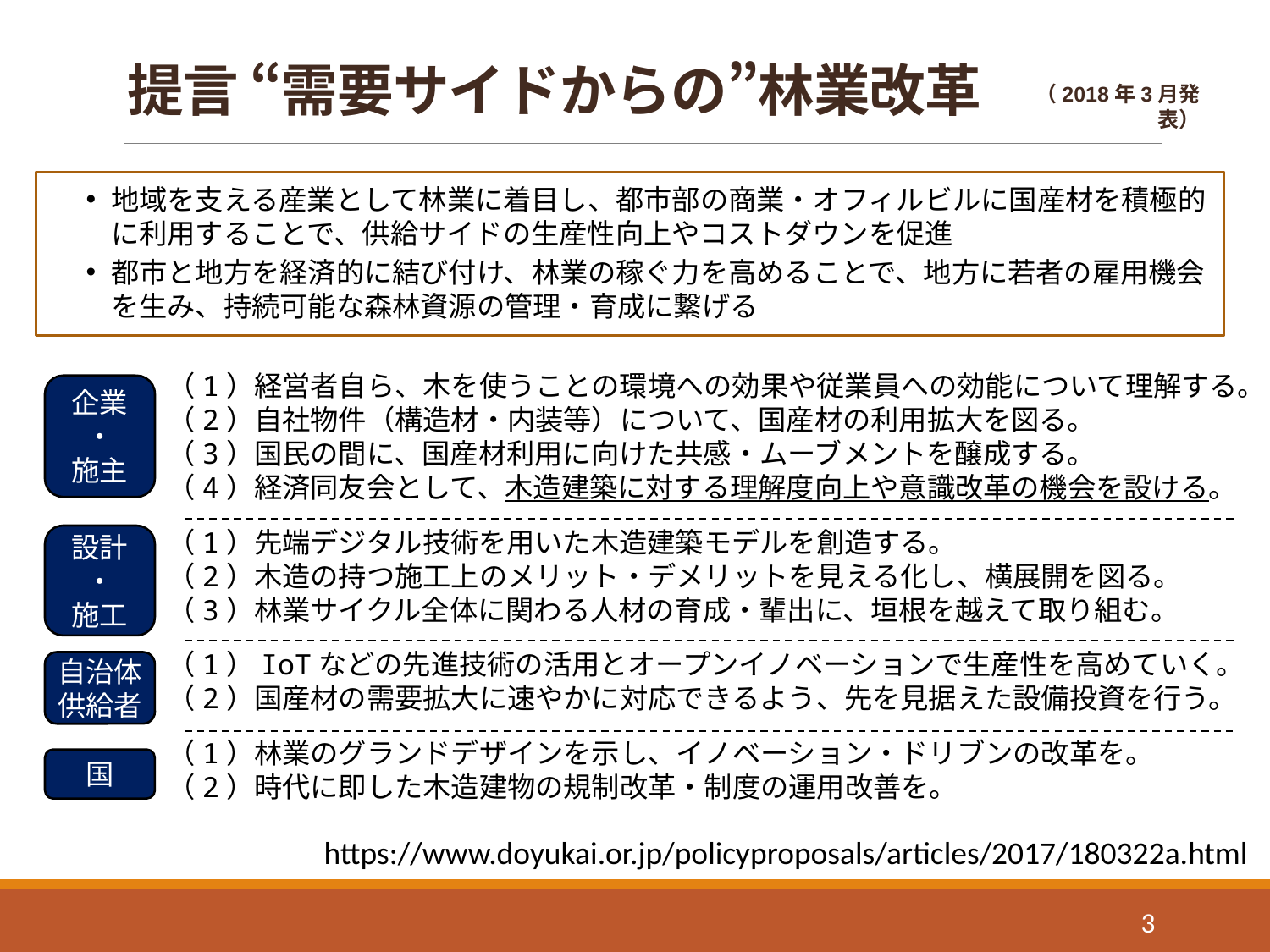

# 提言 “需要サイドからの”林業改革
（2018年3月発表）

地域を支える産業として林業に着目し、都市部の商業・オフィルビルに国産材を積極的に利用することで、供給サイドの生産性向上やコストダウンを促進
都市と地方を経済的に結び付け、林業の稼ぐ力を高めることで、地方に若者の雇用機会を生み、持続可能な森林資源の管理・育成に繋げる
（1）経営者自ら、木を使うことの環境への効果や従業員への効能について理解する。
（2）自社物件（構造材・内装等）について、国産材の利用拡大を図る。
（3）国民の間に、国産材利用に向けた共感・ムーブメントを醸成する。
（4）経済同友会として、木造建築に対する理解度向上や意識改革の機会を設ける。
（1）先端デジタル技術を用いた木造建築モデルを創造する。
（2）木造の持つ施工上のメリット・デメリットを見える化し、横展開を図る。
（3）林業サイクル全体に関わる人材の育成・輩出に、垣根を越えて取り組む。
（1）IoTなどの先進技術の活用とオープンイノベーションで生産性を高めていく。
（2）国産材の需要拡大に速やかに対応できるよう、先を見据えた設備投資を行う。
（1）林業のグランドデザインを示し、イノベーション・ドリブンの改革を。
（2）時代に即した木造建物の規制改革・制度の運用改善を。
企業
・
施主
設計
・
施工
自治体
供給者
国
https://www.doyukai.or.jp/policyproposals/articles/2017/180322a.html
3